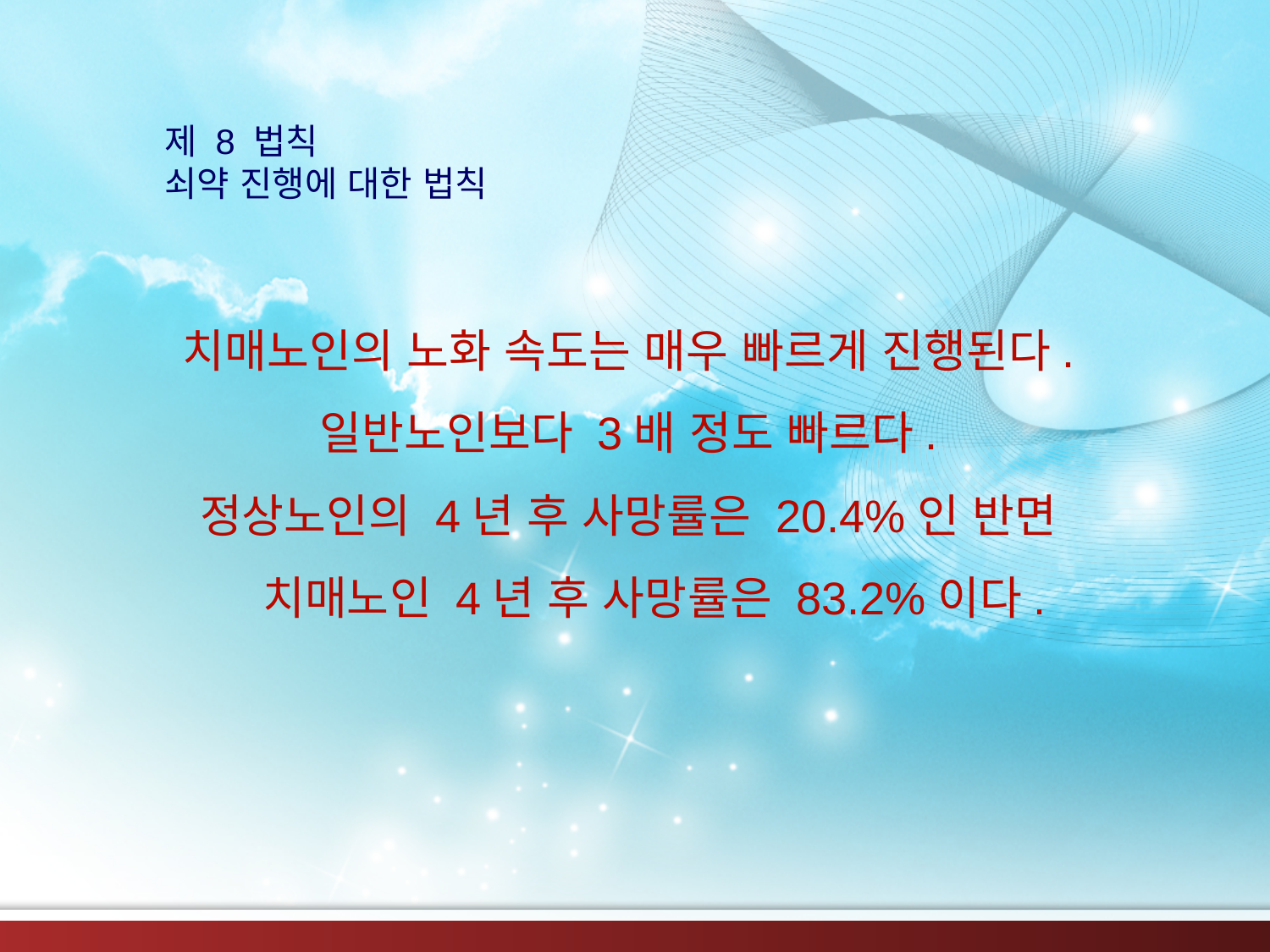

제 8 법칙
쇠약 진행에 대한 법칙
# 치매노인의 노화 속도는 매우 빠르게 진행된다. 일반노인보다 3배 정도 빠르다. 정상노인의 4년 후 사망률은 20.4%인 반면 치매노인 4년 후 사망률은 83.2%이다.